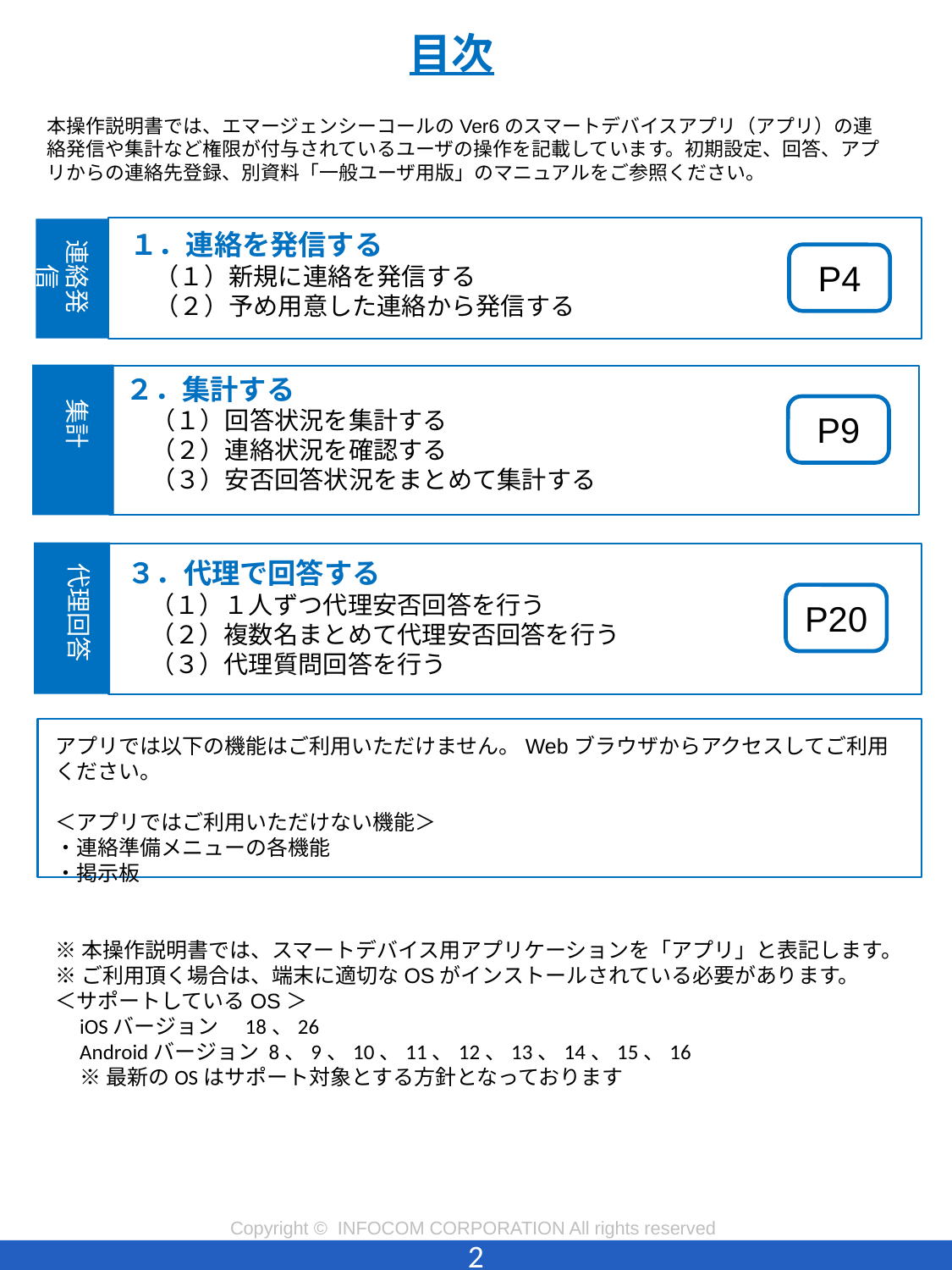

目次
本操作説明書では、エマージェンシーコールのVer6のスマートデバイスアプリ（アプリ）の連絡発信や集計など権限が付与されているユーザの操作を記載しています。初期設定、回答、アプリからの連絡先登録、別資料「一般ユーザ用版」のマニュアルをご参照ください。

連絡発信
１．連絡を発信する
　（１）新規に連絡を発信する
　（２）予め用意した連絡から発信する

P4

集計

２．集計する
　（１）回答状況を集計する
　（２）連絡状況を確認する
　（３）安否回答状況をまとめて集計する
P9
代理回答
３．代理で回答する
   （１）１人ずつ代理安否回答を行う
   （２）複数名まとめて代理安否回答を行う
   （３）代理質問回答を行う

P20
アプリでは以下の機能はご利用いただけません。Webブラウザからアクセスしてご利用ください。

＜アプリではご利用いただけない機能＞
・連絡準備メニューの各機能
・掲示板
※本操作説明書では、スマートデバイス用アプリケーションを「アプリ」と表記します。
※ご利用頂く場合は、端末に適切なOSがインストールされている必要があります。
＜サポートしているOS＞
iOSバージョン　18、26
Androidバージョン 8、9、10、11、12、13、14、15、16
※最新のOSはサポート対象とする方針となっております
2